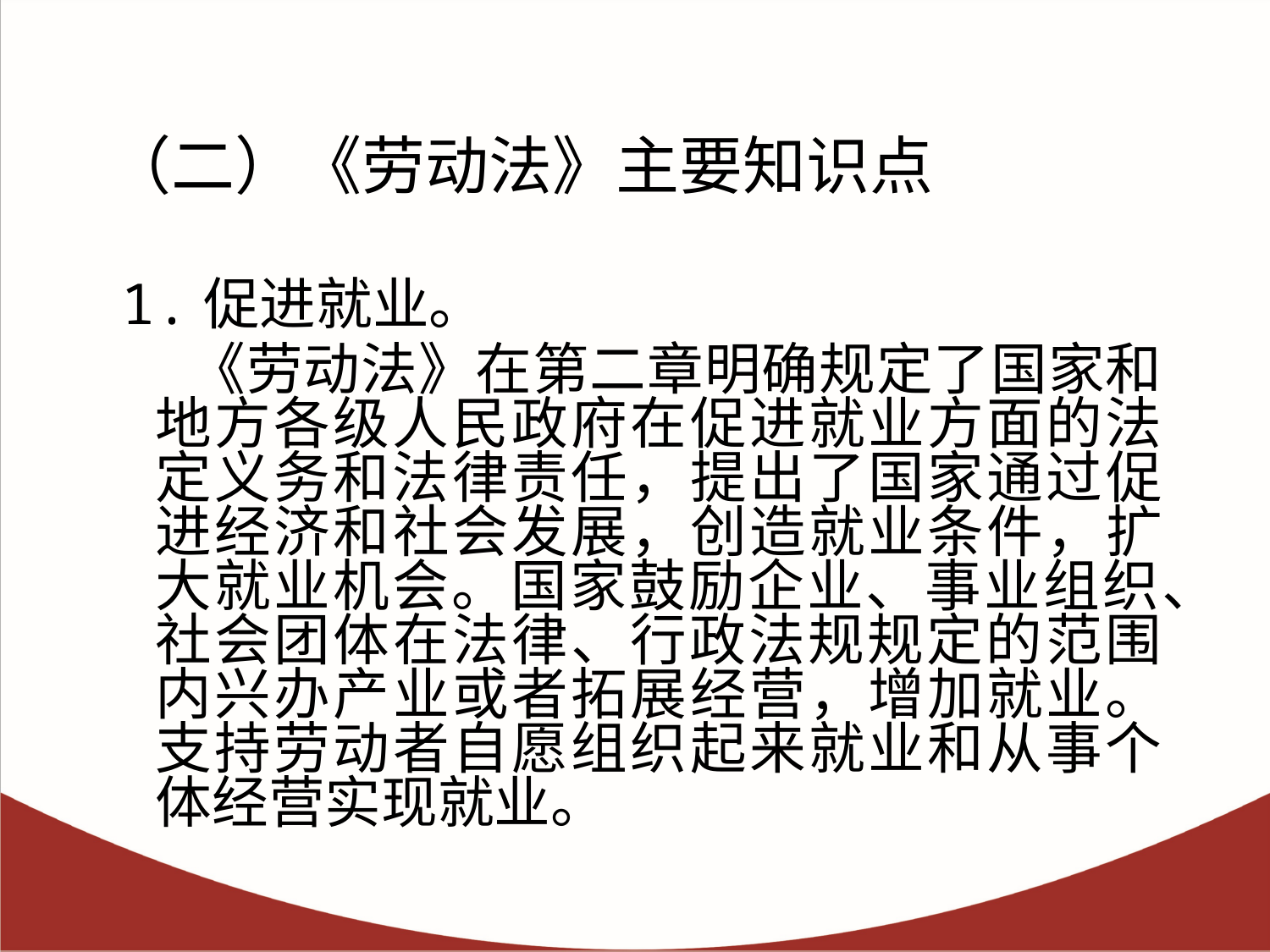

# （二）《劳动法》主要知识点
 1.促进就业。
     《劳动法》在第二章明确规定了国家和地方各级人民政府在促进就业方面的法定义务和法律责任，提出了国家通过促进经济和社会发展，创造就业条件，扩大就业机会。国家鼓励企业、事业组织、社会团体在法律、行政法规规定的范围内兴办产业或者拓展经营，增加就业。支持劳动者自愿组织起来就业和从事个体经营实现就业。